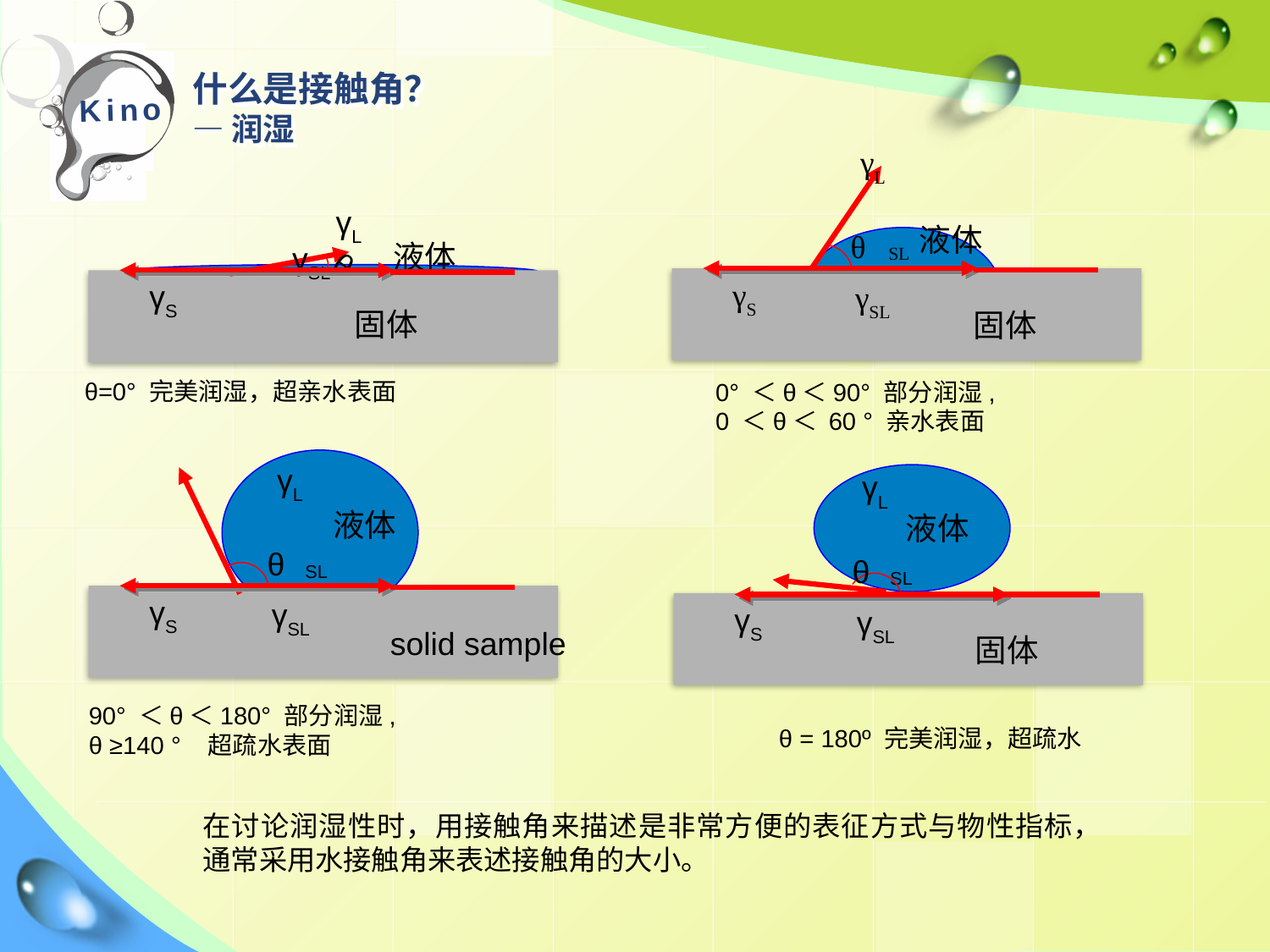

# 什么是接触角？ — 润湿
γL
γS
γSL
SL

液体
θ

固体
γL
γSL
γS
θ

固体
液体

SL
θ=0° 完美润湿，超亲水表面
0° ＜θ＜90° 部分润湿,
0 ＜θ＜ 60 ° 亲水表面

SL
液体
γL
γS
γSL
θ

solid sample
γL
γS
γSL

SL
液体
θ

固体
90° ＜θ＜180° 部分润湿,
θ ≥140 °   超疏水表面
θ = 180º 完美润湿，超疏水
在讨论润湿性时，用接触角来描述是非常方便的表征方式与物性指标，通常采用水接触角来表述接触角的大小。